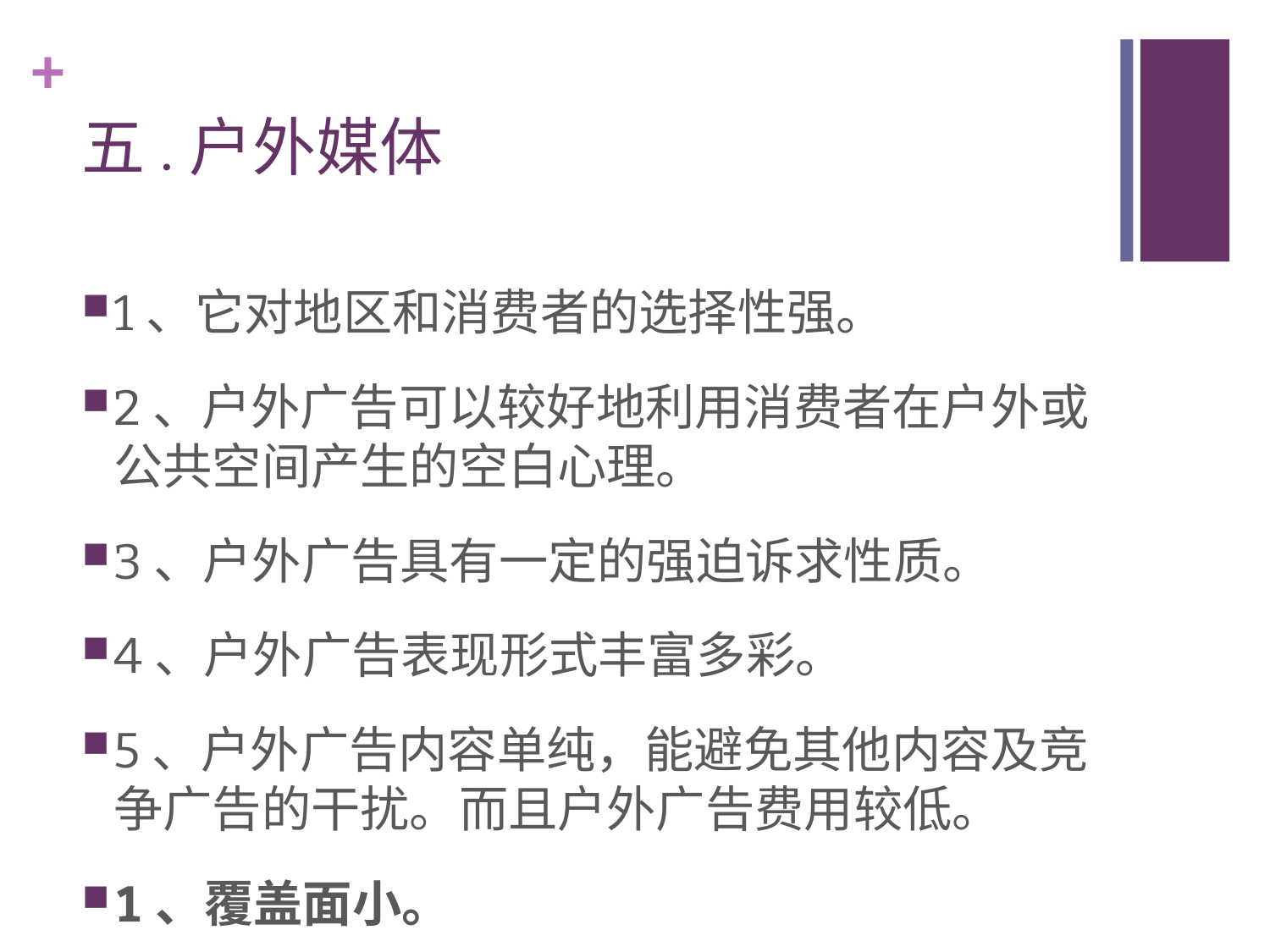

# 五.户外媒体
1、它对地区和消费者的选择性强。
2、户外广告可以较好地利用消费者在户外或公共空间产生的空白心理。
3、户外广告具有一定的强迫诉求性质。
4、户外广告表现形式丰富多彩。
5、户外广告内容单纯，能避免其他内容及竞争广告的干扰。而且户外广告费用较低。
1、覆盖面小。
2、效果难以测评。